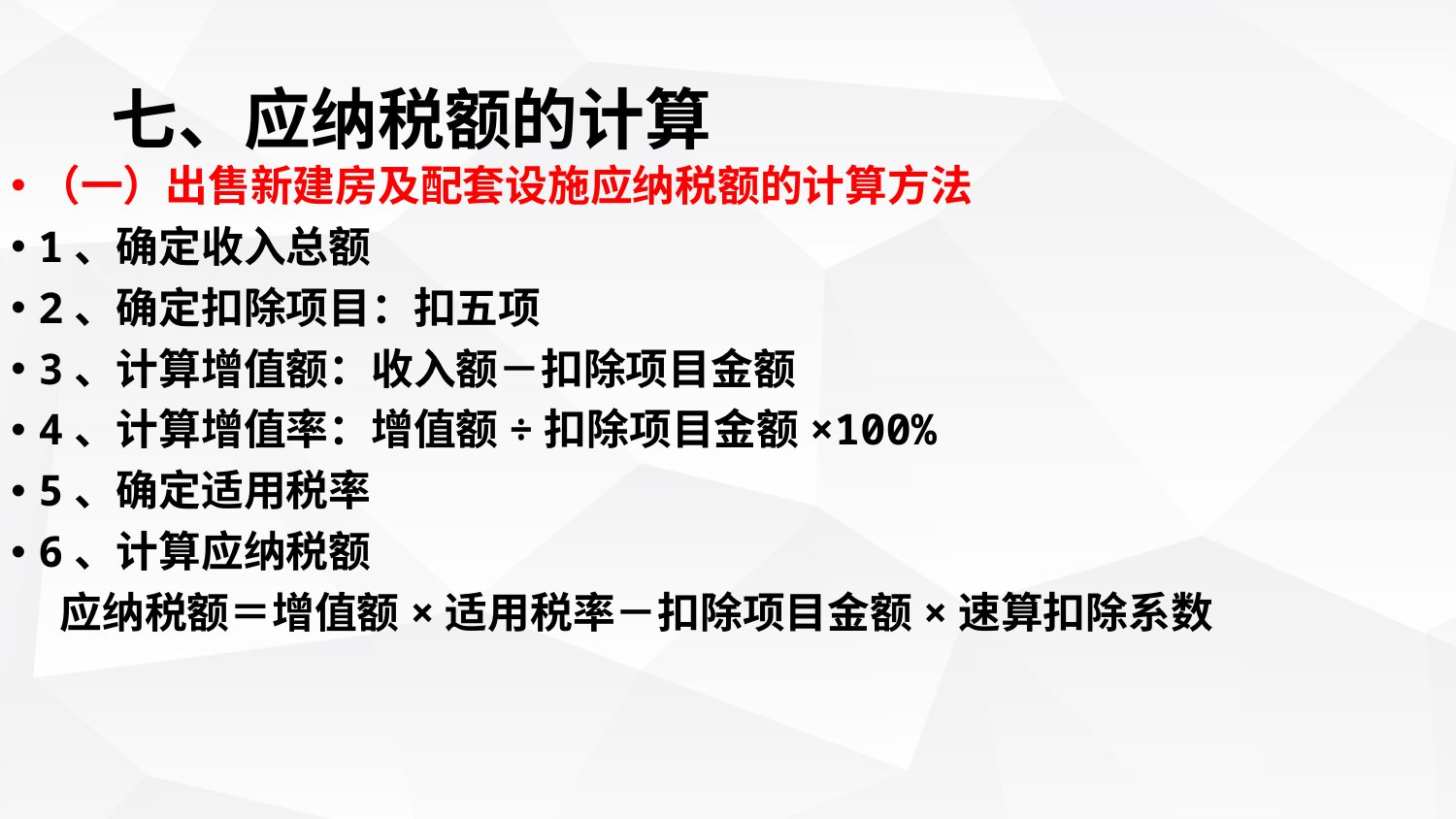

# 七、应纳税额的计算
（一）出售新建房及配套设施应纳税额的计算方法
1、确定收入总额
2、确定扣除项目：扣五项
3、计算增值额：收入额－扣除项目金额
4、计算增值率：增值额÷扣除项目金额×100%
5、确定适用税率
6、计算应纳税额
    应纳税额＝增值额×适用税率－扣除项目金额×速算扣除系数